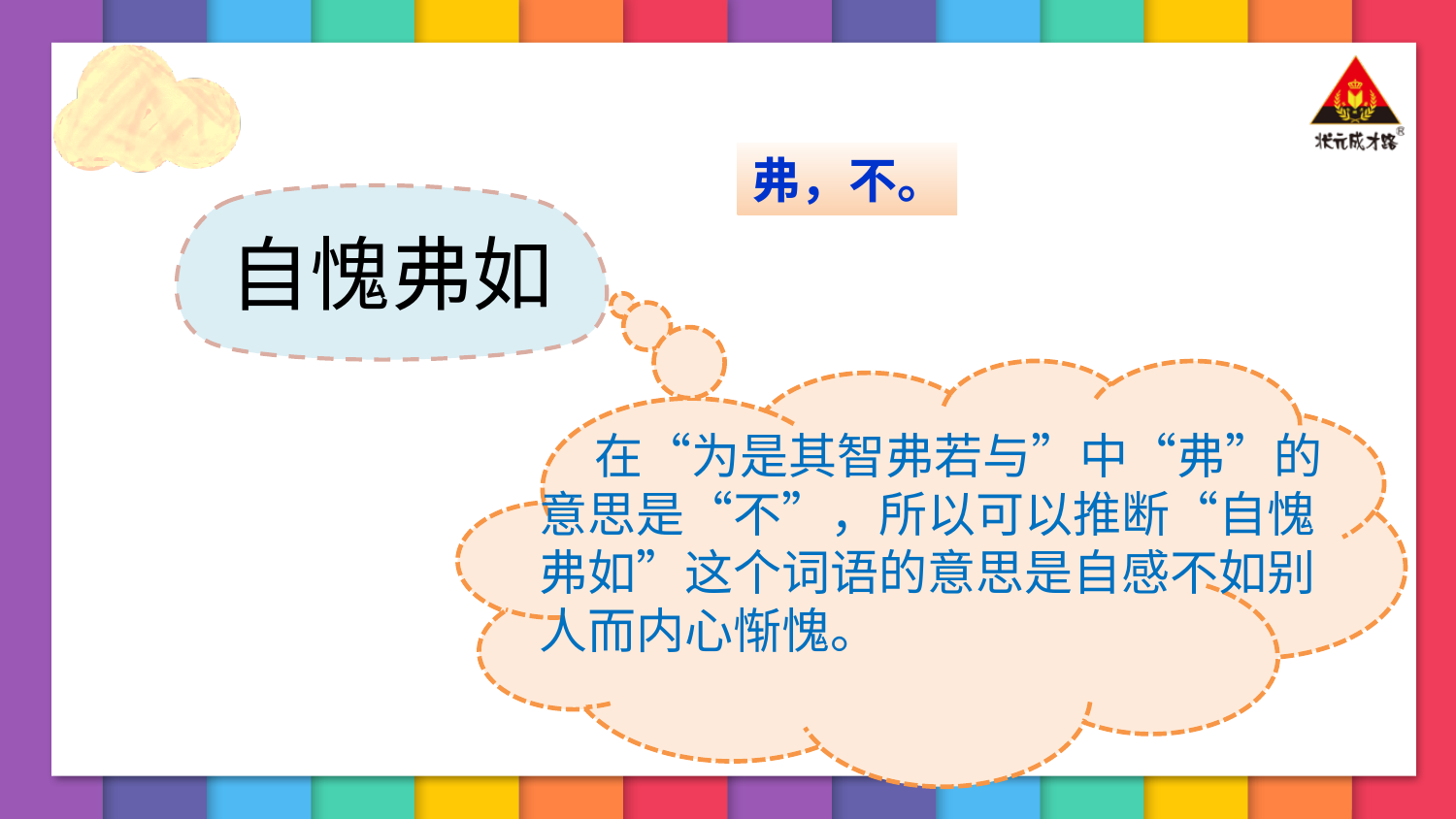

弗，不。

自愧弗如

    在“为是其智弗若与”中“弗”的意思是“不”，所以可以推断“自愧弗如”这个词语的意思是自感不如别人而内心惭愧。